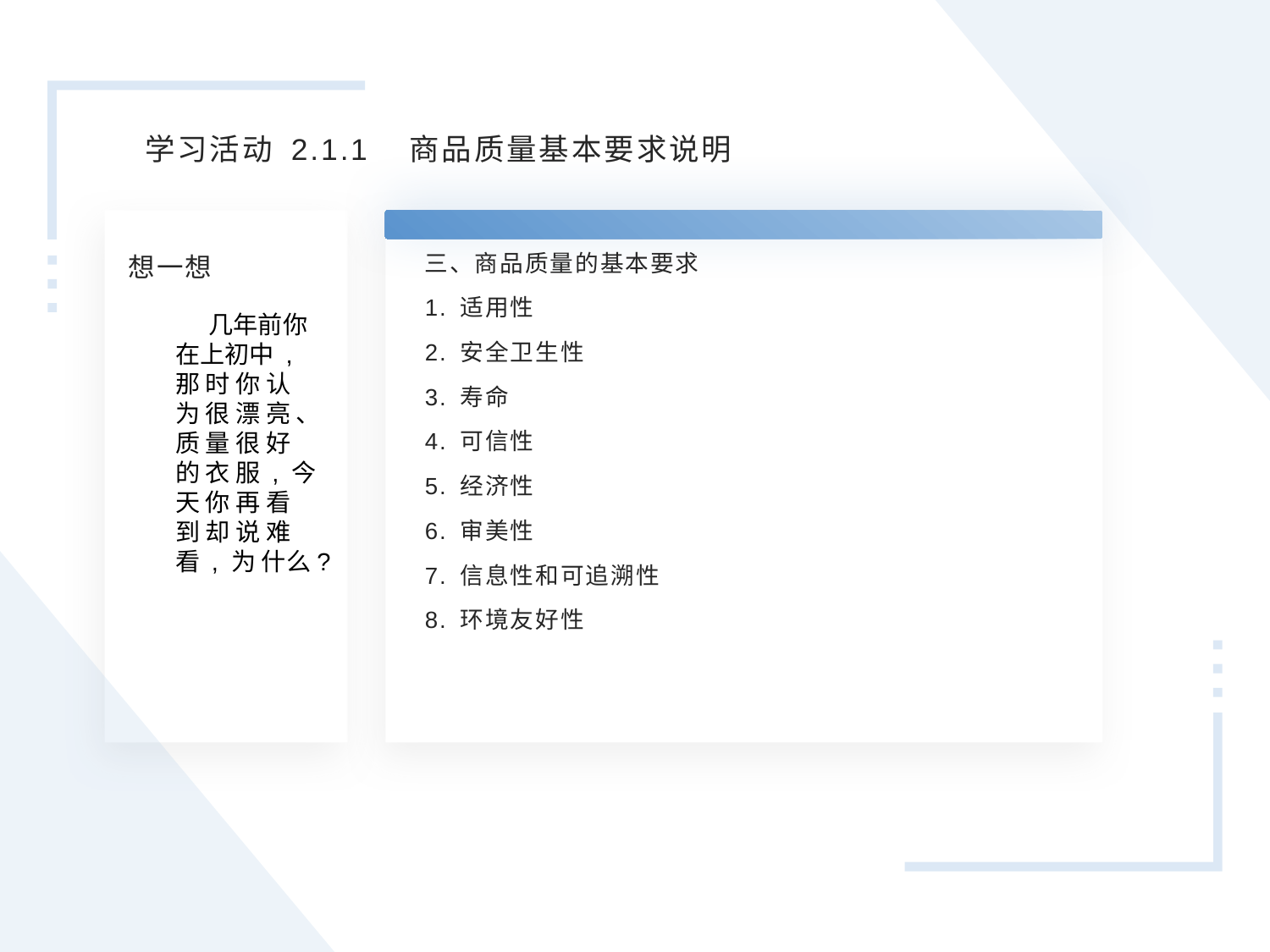

学习活动 2.1.1   商品质量基本要求说明
1.你对商品的发展史有哪些了解呢?
2.经过劳动生产的产品都是商品吗? 你能列举几个例子证明你的观点吗?

三、商品质量的基本要求
1. 适用性
2. 安全卫生性
3. 寿命
4. 可信性
5. 经济性
6. 审美性
7. 信息性和可追溯性
8. 环境友好性

想一想
几年前你在上初中 , 那 时 你 认 为 很 漂 亮 、质 量 很 好 的 衣 服 , 今 天 你 再 看 到 却 说 难 看 , 为 什么?